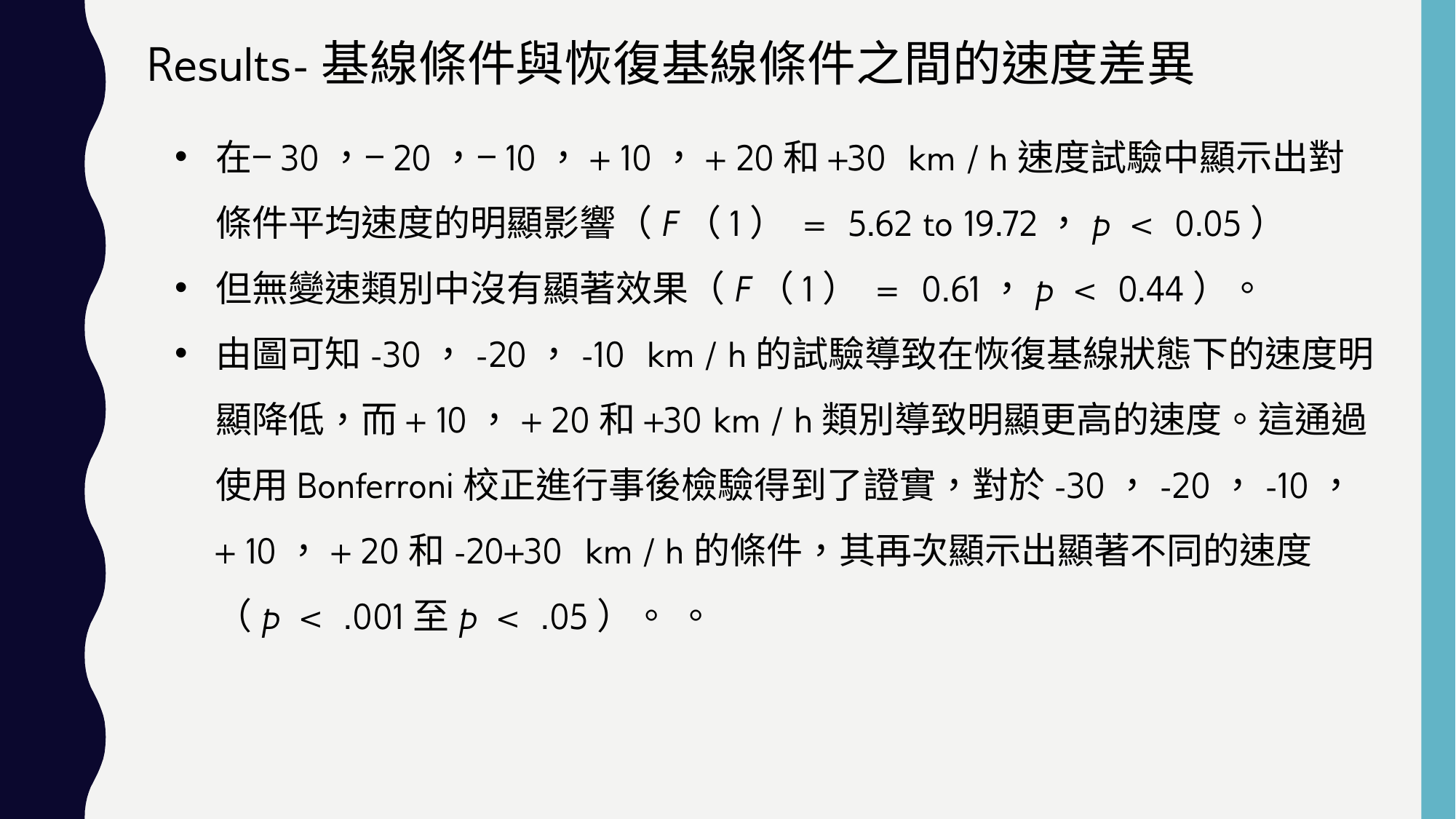

Results-基線條件與恢復基線條件之間的速度差異
在−30，−20，−10，+ 10，+ 20和+30  km / h速度試驗中顯示出對條件平均速度的明顯影響（F（1） =  5.62 to 19.72，p  <  0.05）
但無變速類別中沒有顯著效果（F（1） =  0.61，p  <  0.44）。
由圖可知-30，-20，-10  km / h的試驗導致在恢復基線狀態下的速度明顯降低，而+ 10，+ 20和+30 km / h類別導致明顯更高的速度。這通過使用Bonferroni校正進行事後檢驗得到了證實，對於-30，-20，-10，+ 10，+ 20和-20+30  km / h的條件，其再次顯示出顯著不同的速度（p  <  .001至p  <  .05）。 。